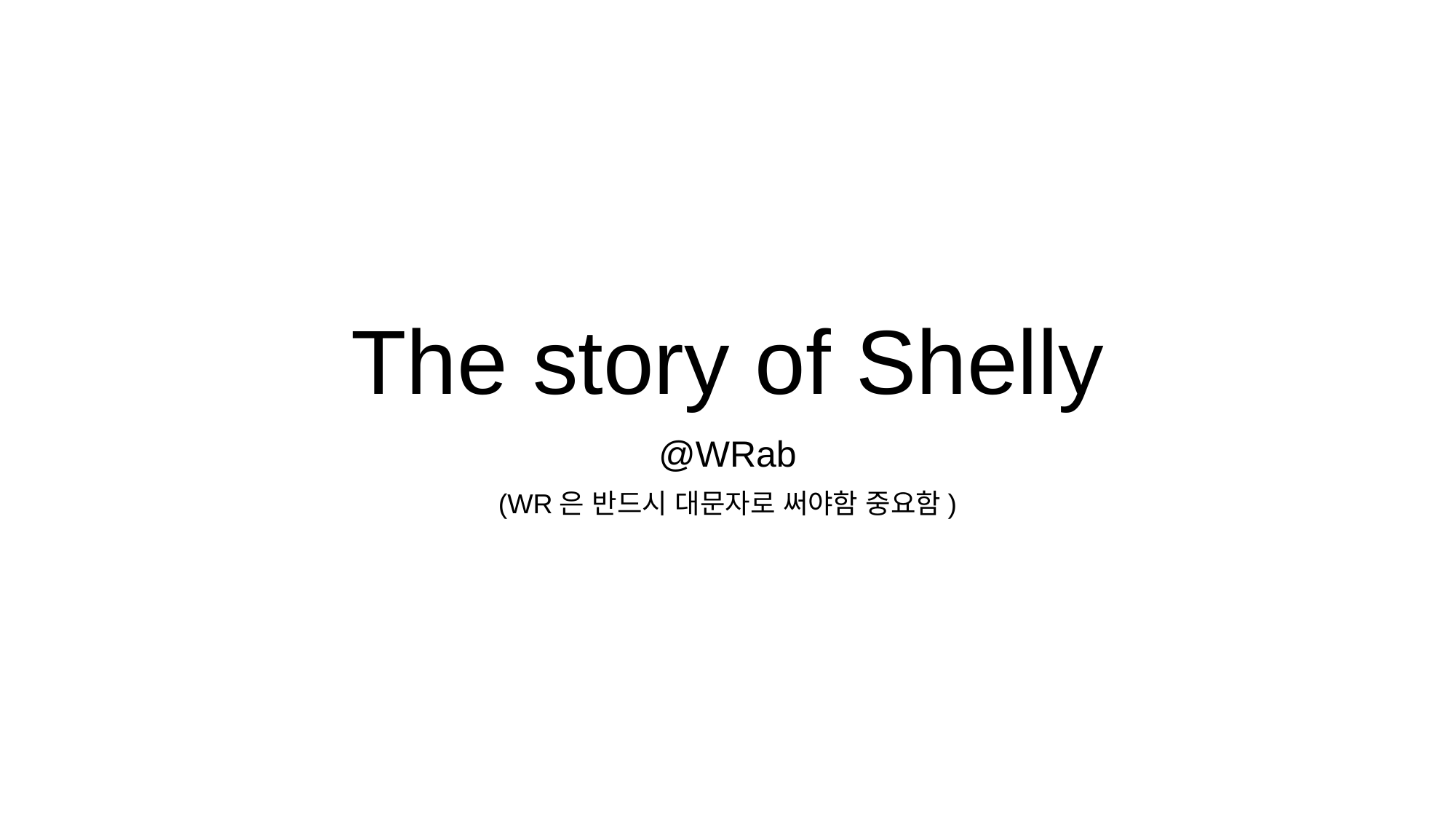

# The story of Shelly
@WRab
(WR은 반드시 대문자로 써야함 중요함)